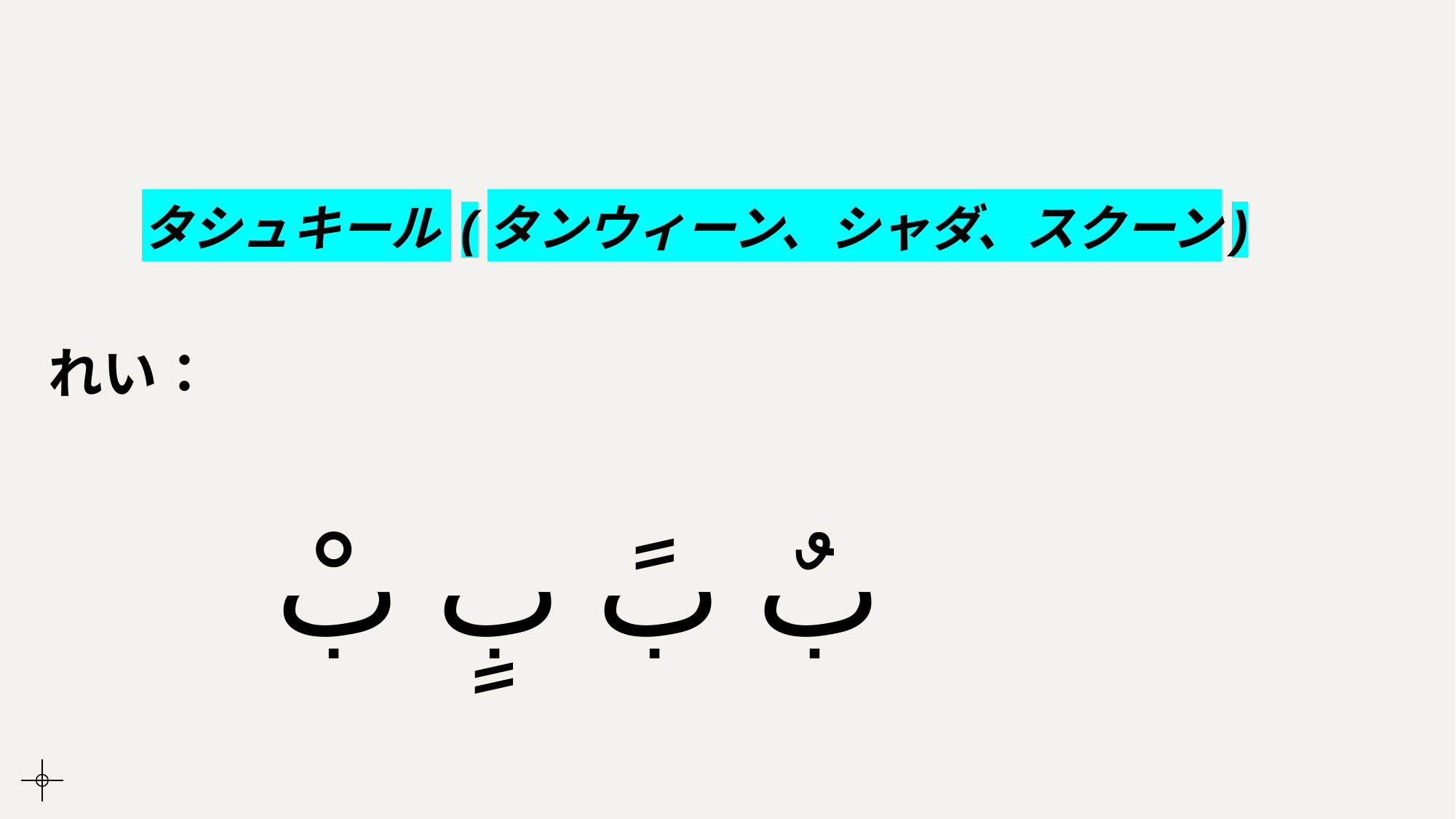

# タシュキール (タンウィーン、シャダ、スクーン)
れい：
بٌ بً بٍ بْ